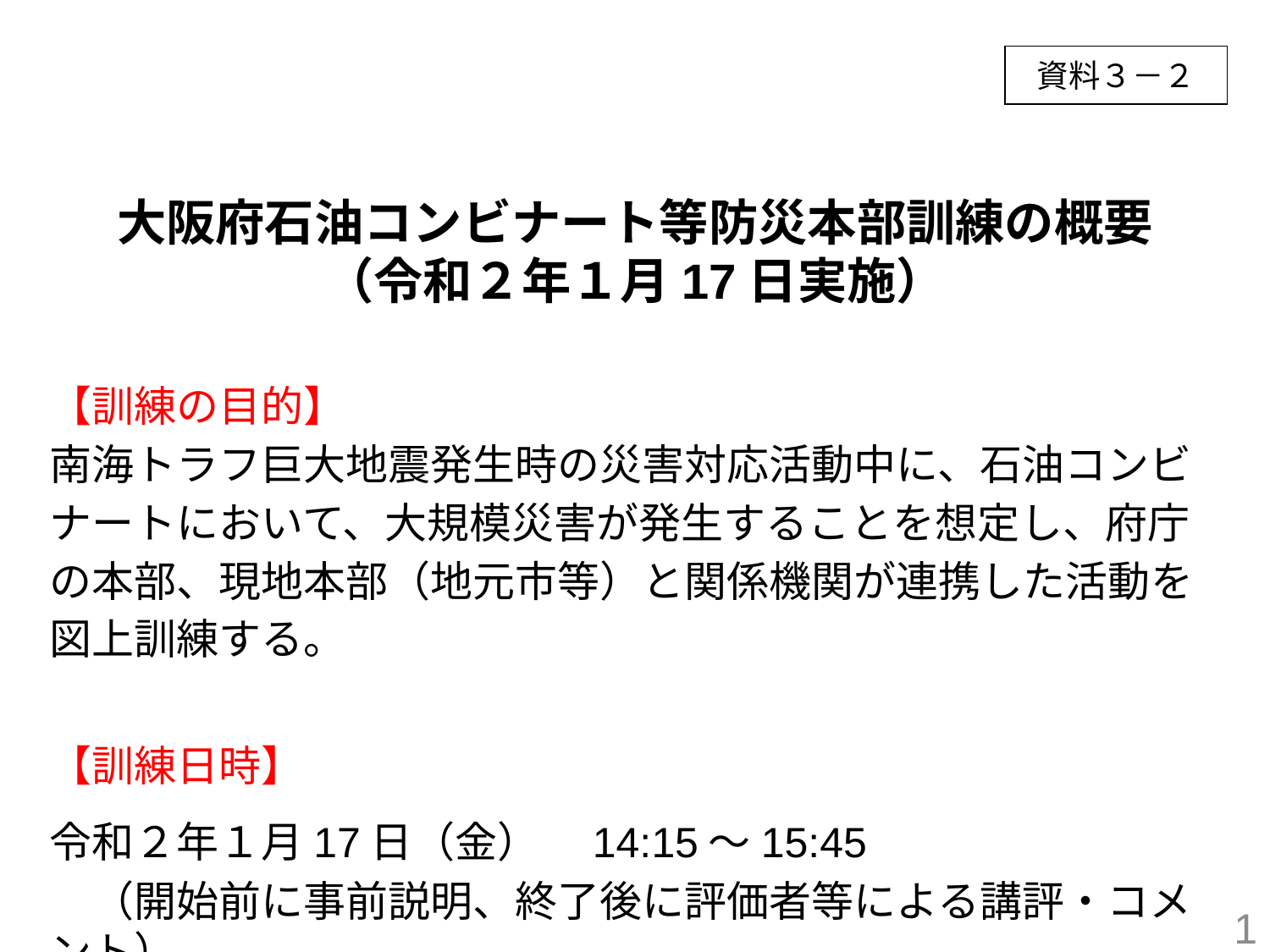

資料３－２
大阪府石油コンビナート等防災本部訓練の概要
（令和２年１月17日実施）
【訓練の目的】
南海トラフ巨大地震発生時の災害対応活動中に、石油コンビナートにおいて、大規模災害が発生することを想定し、府庁の本部、現地本部（地元市等）と関係機関が連携した活動を図上訓練する。

【訓練日時】
令和２年１月17日（金）　14:15～15:45
　（開始前に事前説明、終了後に評価者等による講評・コメント）
1